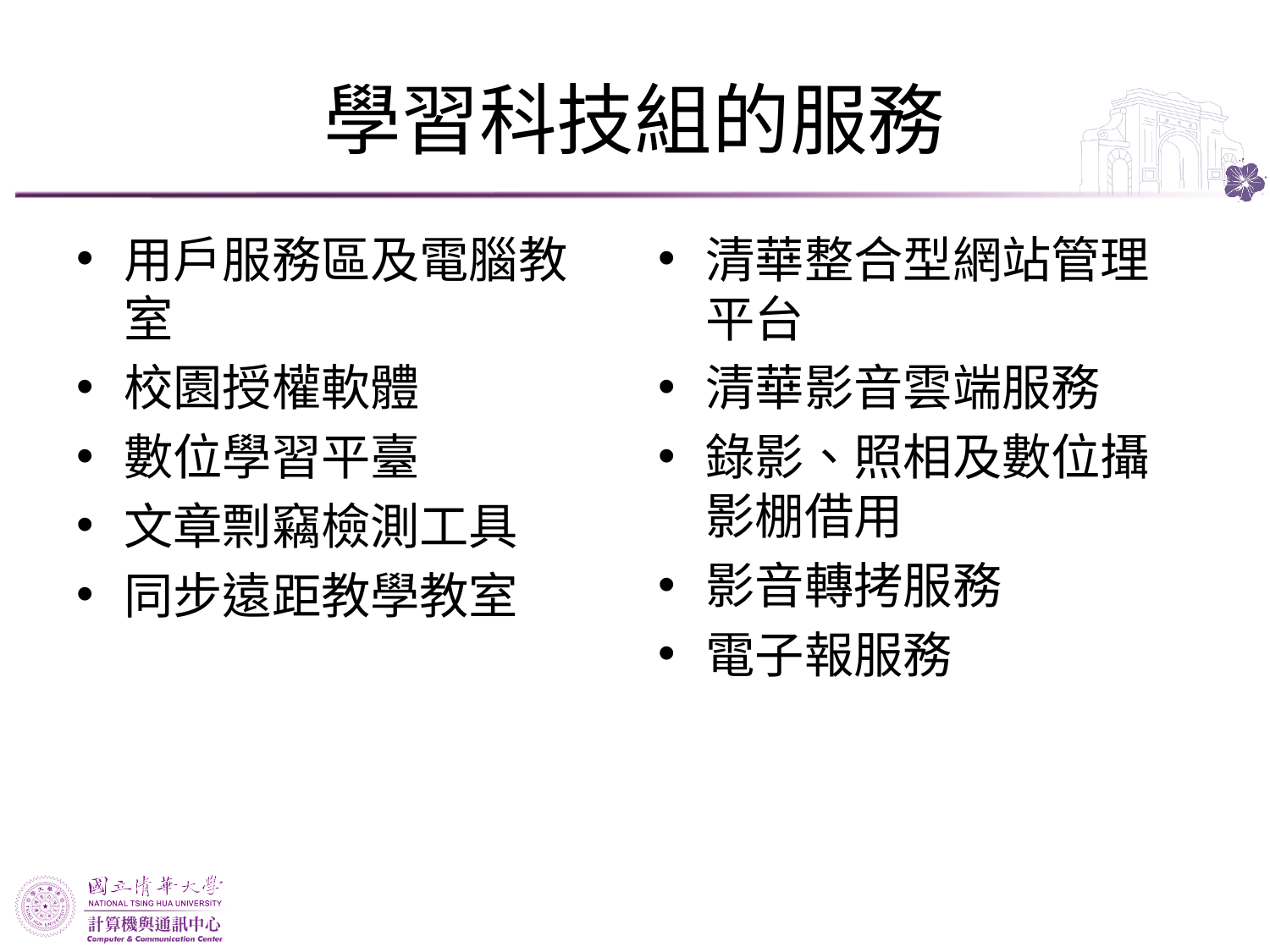

1
# 學習科技組的服務
用戶服務區及電腦教室
校園授權軟體
數位學習平臺
文章剽竊檢測工具
同步遠距教學教室
清華整合型網站管理平台
清華影音雲端服務
錄影、照相及數位攝影棚借用
影音轉拷服務
電子報服務